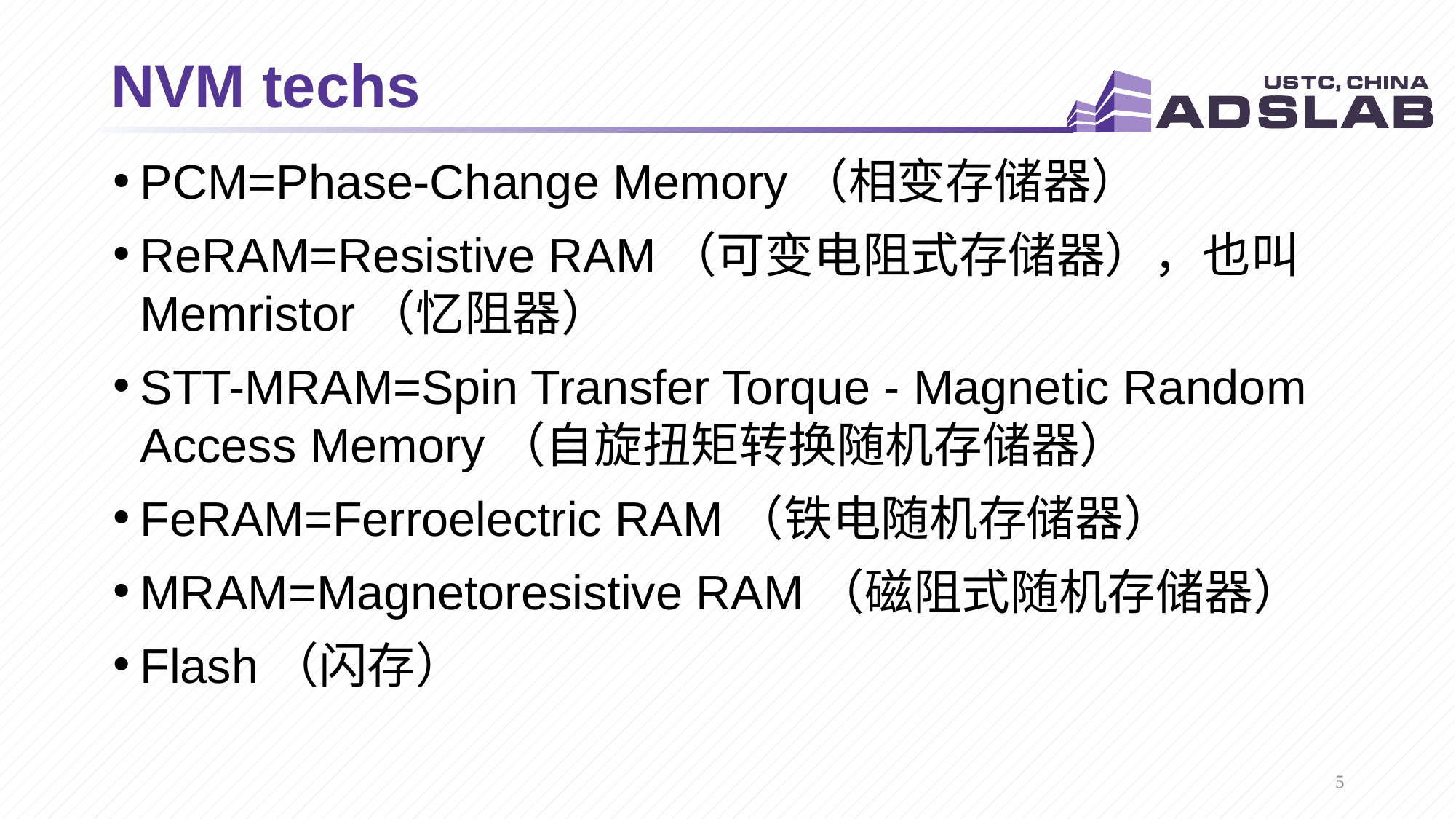

# NVM techs
PCM=Phase-Change Memory（相变存储器）
ReRAM=Resistive RAM（可变电阻式存储器），也叫Memristor（忆阻器）
STT-MRAM=Spin Transfer Torque - Magnetic Random Access Memory（自旋扭矩转换随机存储器）
FeRAM=Ferroelectric RAM（铁电随机存储器）
MRAM=Magnetoresistive RAM（磁阻式随机存储器）
Flash（闪存）